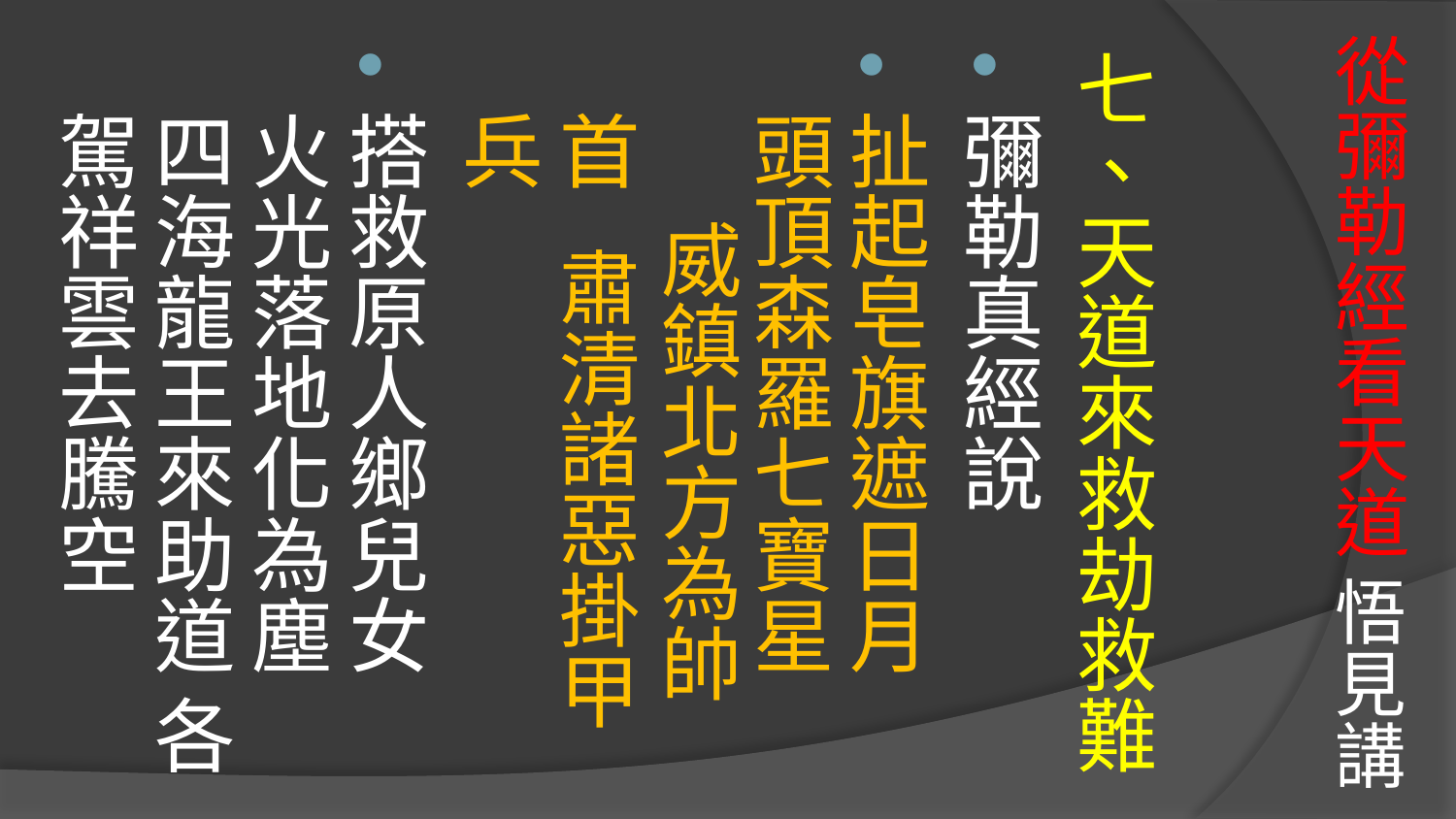

# 從彌勒經看天道 悟見講
七、天道來救劫救難
彌勒真經說
扯起皂旗遮日月   頭頂森羅七寶星            威鎮北方為帥首   肅清諸惡掛甲兵
搭救原人鄉兒女   火光落地化為塵      四海龍王來助道 各駕祥雲去騰空